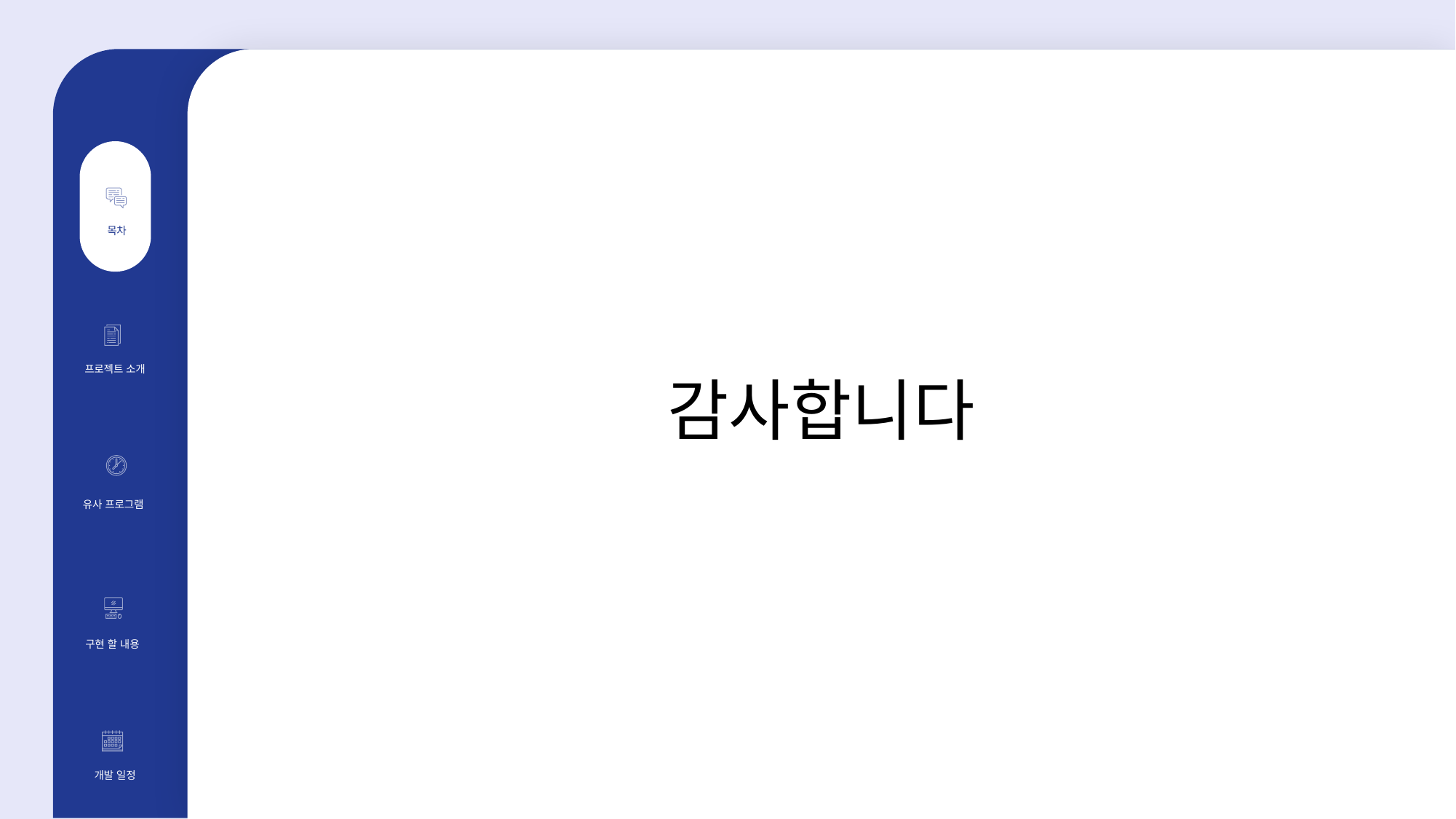

### Chart

| Category |
|---|

목차

프로젝트 소개
감사합니다

유사 프로그램

구현 할 내용

개발 일정